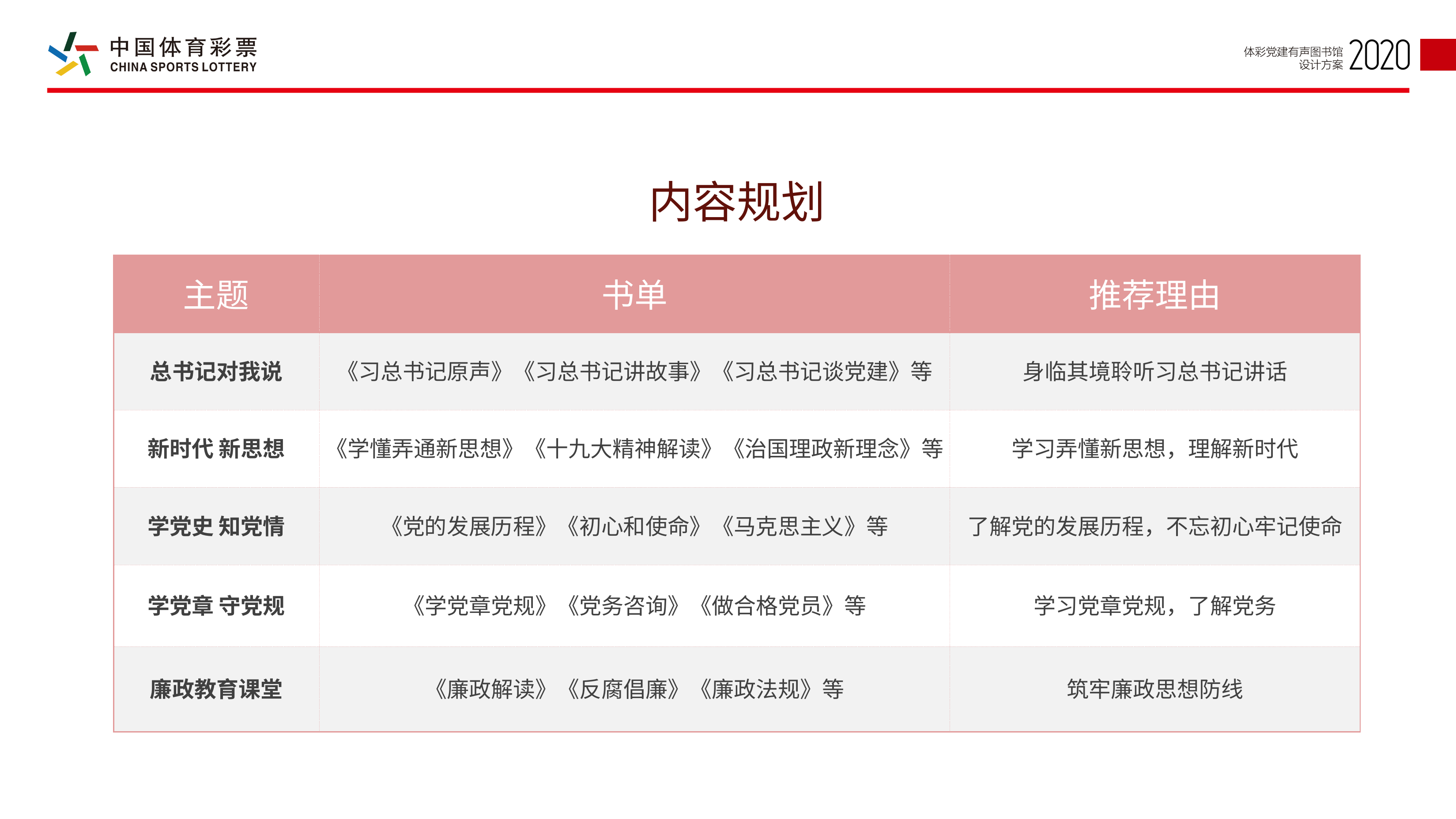

内容规划
| 主题 | 书单 | 推荐理由 |
| --- | --- | --- |
| 总书记对我说 | 《习总书记原声》《习总书记讲故事》《习总书记谈党建》等 | 身临其境聆听习总书记讲话 |
| 新时代 新思想 | 《学懂弄通新思想》《十九大精神解读》《治国理政新理念》等 | 学习弄懂新思想，理解新时代 |
| 学党史 知党情 | 《党的发展历程》《初心和使命》《马克思主义》等 | 了解党的发展历程，不忘初心牢记使命 |
| 学党章 守党规 | 《学党章党规》《党务咨询》《做合格党员》等 | 学习党章党规，了解党务 |
| 廉政教育课堂 | 《廉政解读》《反腐倡廉》《廉政法规》等 | 筑牢廉政思想防线 |